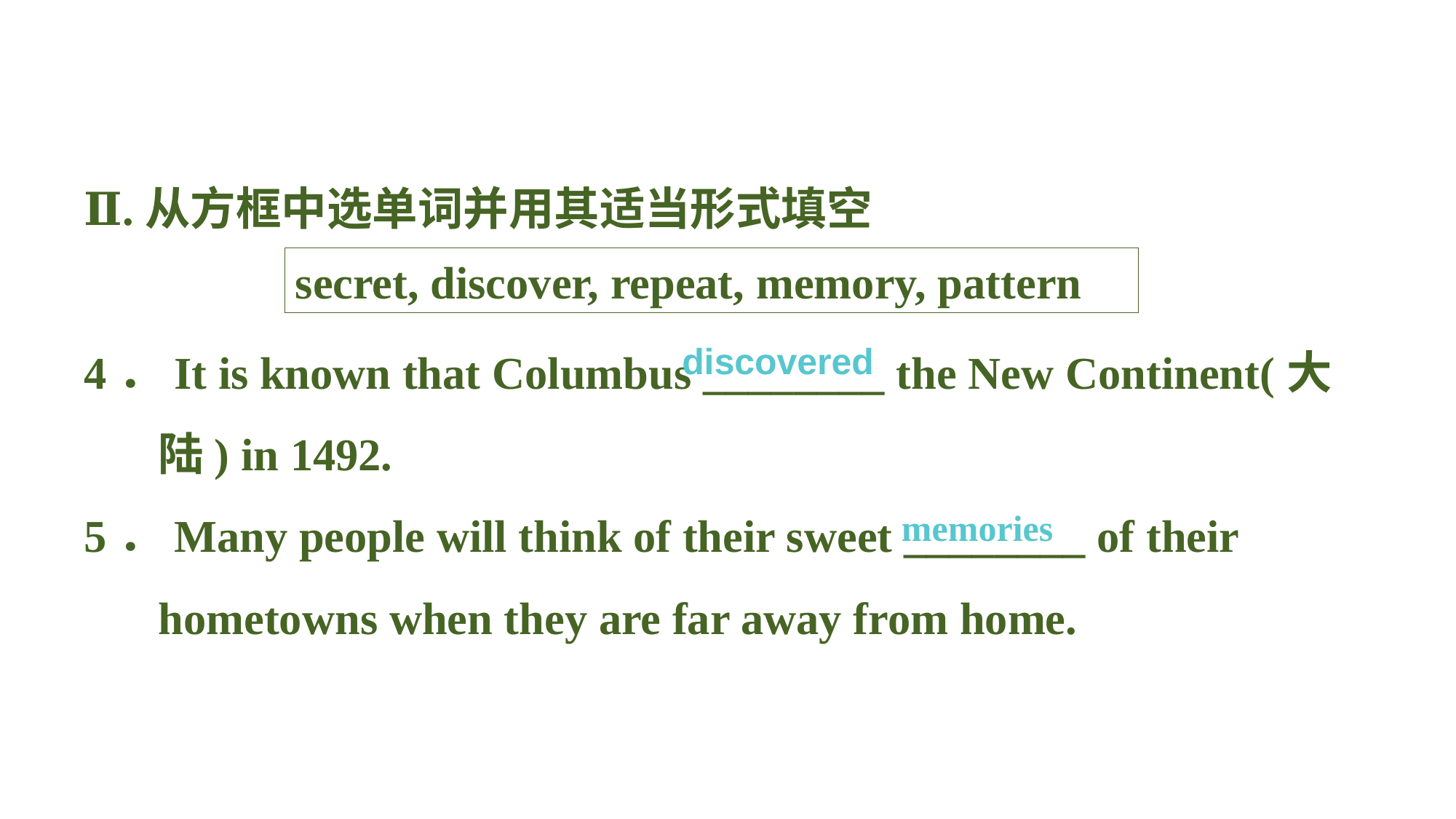

Ⅱ.从方框中选单词并用其适当形式填空

4．It is known that Columbus ________ the New Continent(大陆) in 1492.
5．Many people will think of their sweet ________ of their hometowns when they are far away from home.
secret, discover, repeat, memory, pattern
discovered
memories